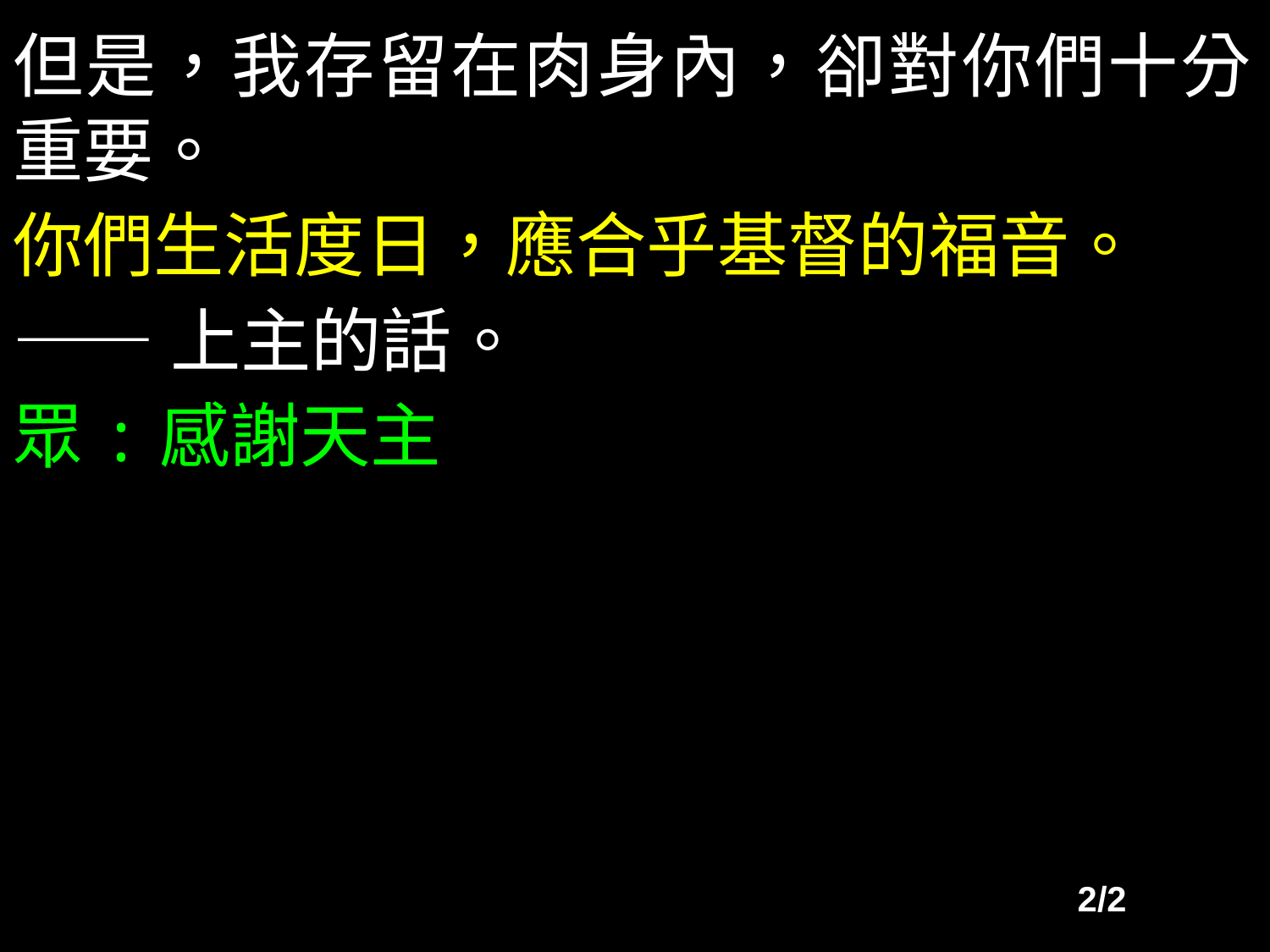

但是，我存留在肉身內，卻對你們十分重要。
你們生活度日，應合乎基督的福音。
——上主的話。
眾:感謝天主
2/2